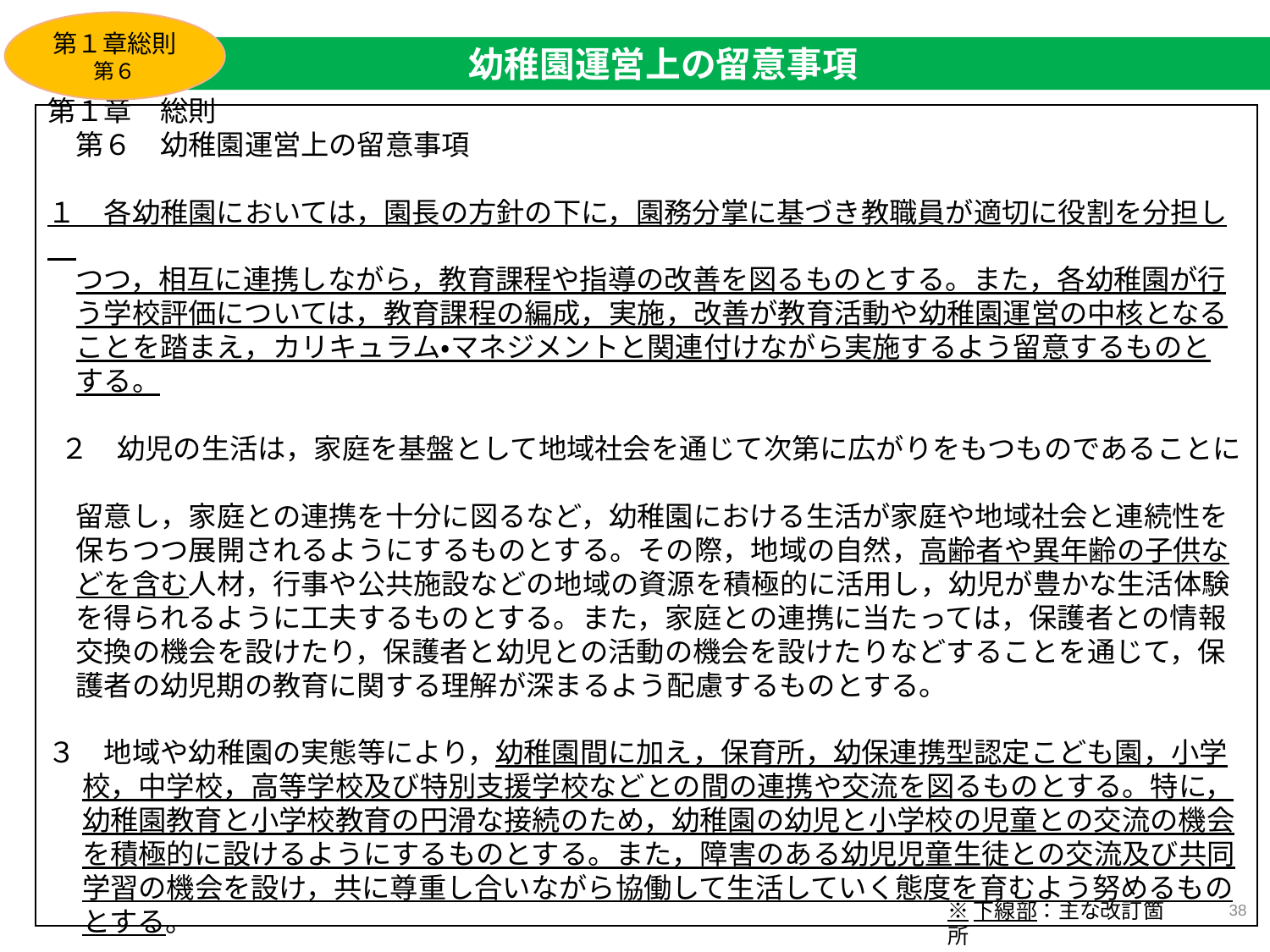

第１章総則
第６
幼稚園運営上の留意事項
第１章　総則
　第６　幼稚園運営上の留意事項

１　各幼稚園においては，園長の方針の下に，園務分掌に基づき教職員が適切に役割を分担し　
　つつ，相互に連携しながら，教育課程や指導の改善を図るものとする。また，各幼稚園が行
　う学校評価については，教育課程の編成，実施，改善が教育活動や幼稚園運営の中核となる
　ことを踏まえ，カリキュラム・マネジメントと関連付けながら実施するよう留意するものと
　する。

 ２　幼児の生活は，家庭を基盤として地域社会を通じて次第に広がりをもつものであることに　　
　留意し，家庭との連携を十分に図るなど，幼稚園における生活が家庭や地域社会と連続性を
　保ちつつ展開されるようにするものとする。その際，地域の自然，高齢者や異年齢の子供な
　どを含む人材，行事や公共施設などの地域の資源を積極的に活用し，幼児が豊かな生活体験
　を得られるように工夫するものとする。また，家庭との連携に当たっては，保護者との情報
　交換の機会を設けたり，保護者と幼児との活動の機会を設けたりなどすることを通じて，保
　護者の幼児期の教育に関する理解が深まるよう配慮するものとする。

３　地域や幼稚園の実態等により，幼稚園間に加え，保育所，幼保連携型認定こども園，小学
 　校，中学校，高等学校及び特別支援学校などとの間の連携や交流を図るものとする。特に，
　 幼稚園教育と小学校教育の円滑な接続のため，幼稚園の幼児と小学校の児童との交流の機会
　 を積極的に設けるようにするものとする。また，障害のある幼児児童生徒との交流及び共同
　 学習の機会を設け，共に尊重し合いながら協働して生活していく態度を育むよう努めるもの
　 とする。
38
※下線部：主な改訂箇所